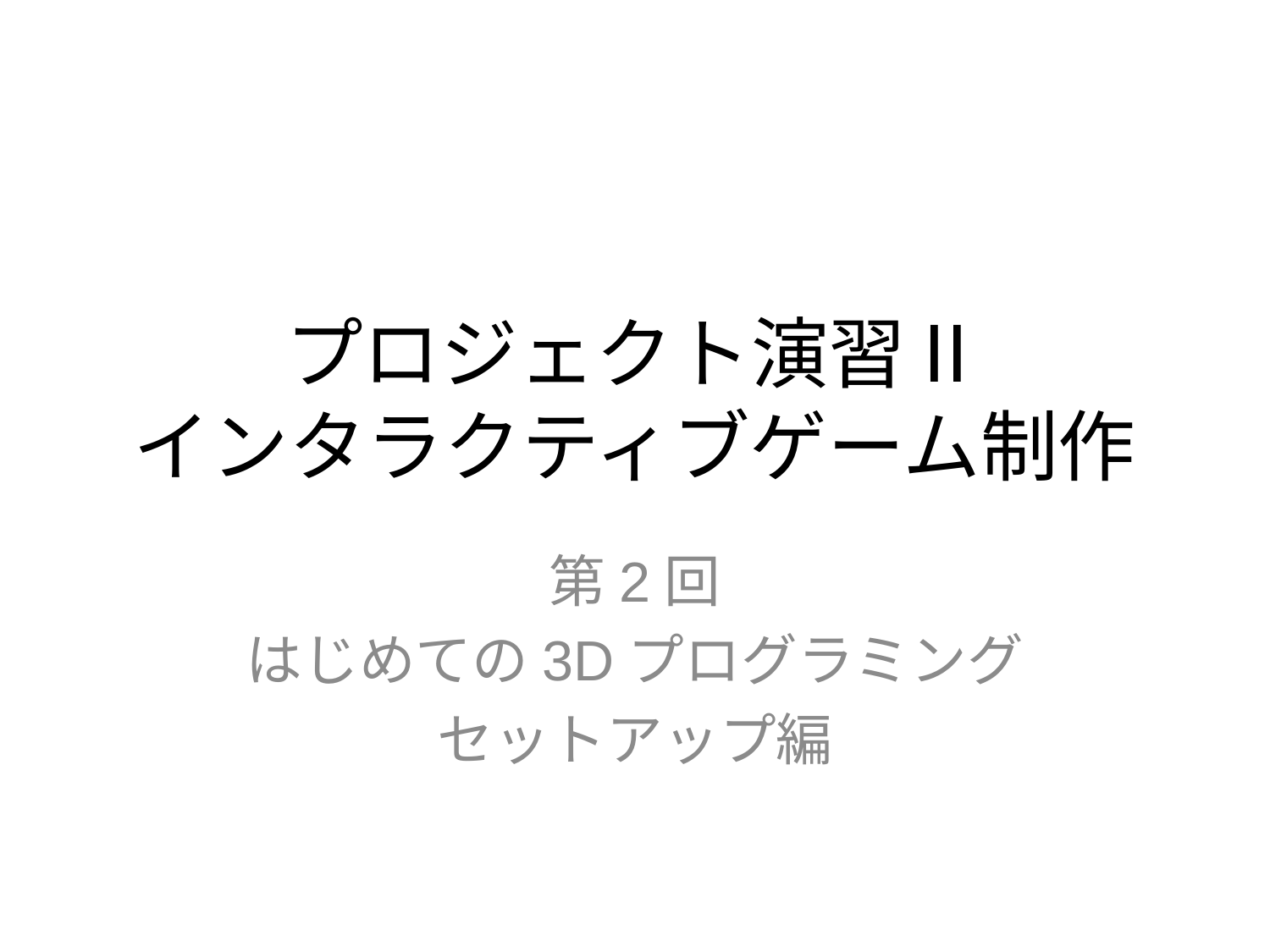

# プロジェクト演習Ⅱ インタラクティブゲーム制作
第2回
はじめての3Dプログラミング
セットアップ編